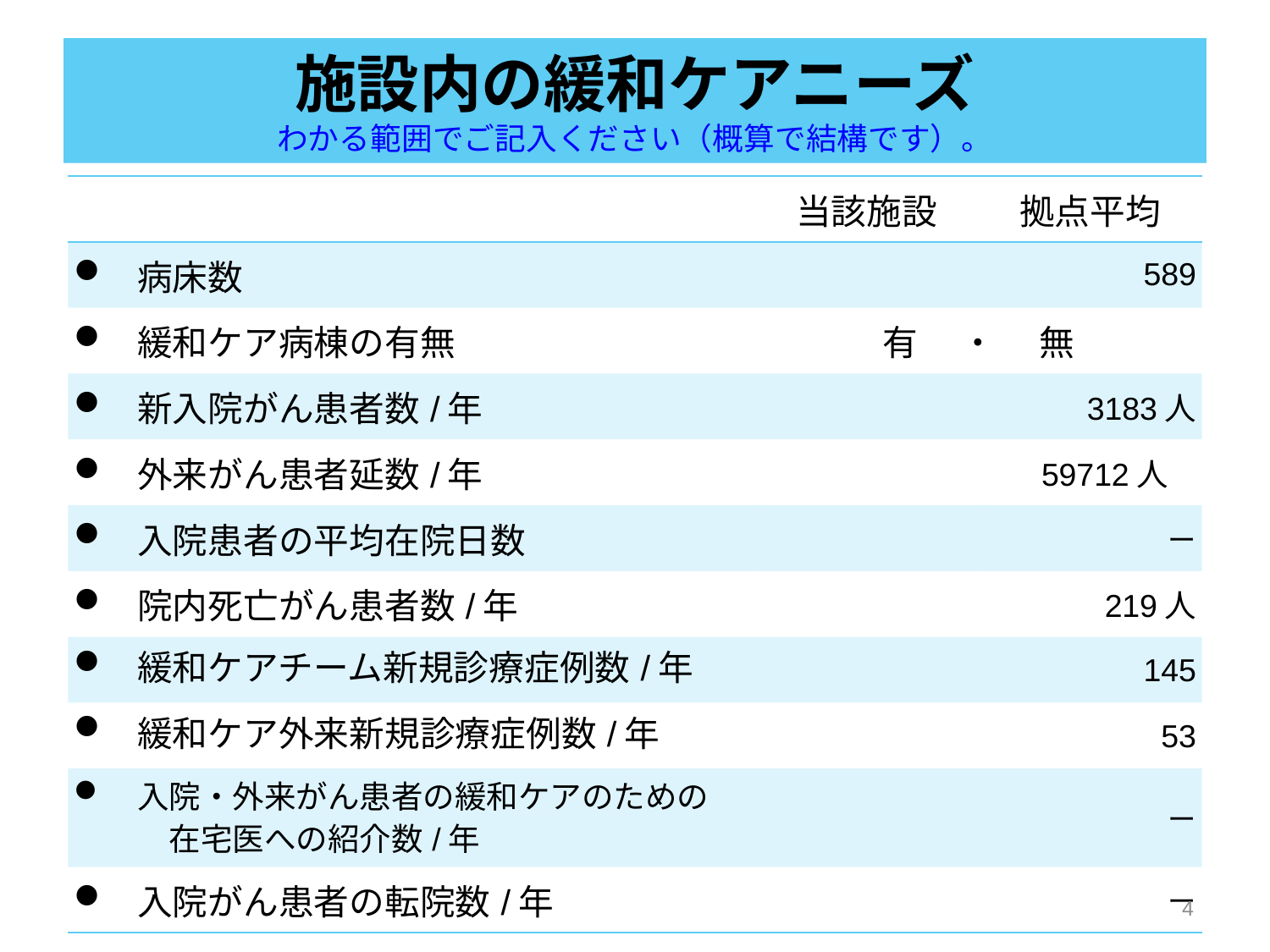

# 施設内の緩和ケアニーズ わかる範囲でご記入ください（概算で結構です）。
|  | 当該施設 | 拠点平均 |
| --- | --- | --- |
| 病床数 |  | 589 |
| 緩和ケア病棟の有無 | 有 　・　 無 |  |
| 新入院がん患者数/年 |  | 3183人 |
| 外来がん患者延数/年 |  | 59712人 |
| 入院患者の平均在院日数 |  | ー |
| 院内死亡がん患者数/年 |  | 219人 |
| 緩和ケアチーム新規診療症例数/年 |  | 145 |
| 緩和ケア外来新規診療症例数/年 |  | 53 |
| 入院・外来がん患者の緩和ケアのための 　　　在宅医への紹介数/年 |  | ー |
| 入院がん患者の転院数/年 |  | ー |
4